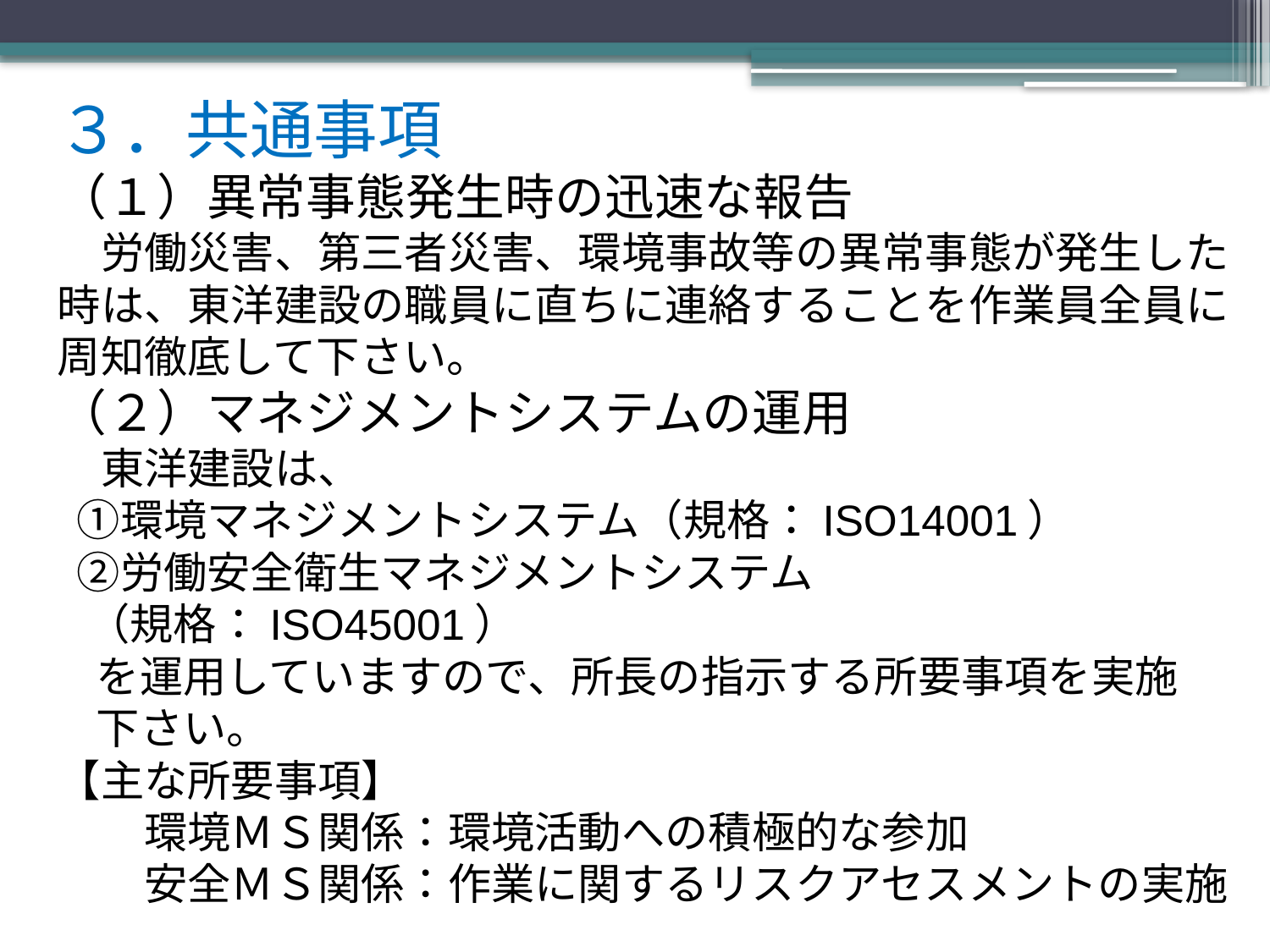

# ３．共通事項 （１）異常事態発生時の迅速な報告 　労働災害、第三者災害、環境事故等の異常事態が発生した時は、東洋建設の職員に直ちに連絡することを作業員全員に周知徹底して下さい。 （２）マネジメントシステムの運用 　東洋建設は、 ①環境マネジメントシステム（規格：ISO14001） ②労働安全衛生マネジメントシステム （規格：ISO45001） を運用していますので、所長の指示する所要事項を実施 下さい。 【主な所要事項】 　　環境ＭＳ関係：環境活動への積極的な参加 　　安全ＭＳ関係：作業に関するリスクアセスメントの実施